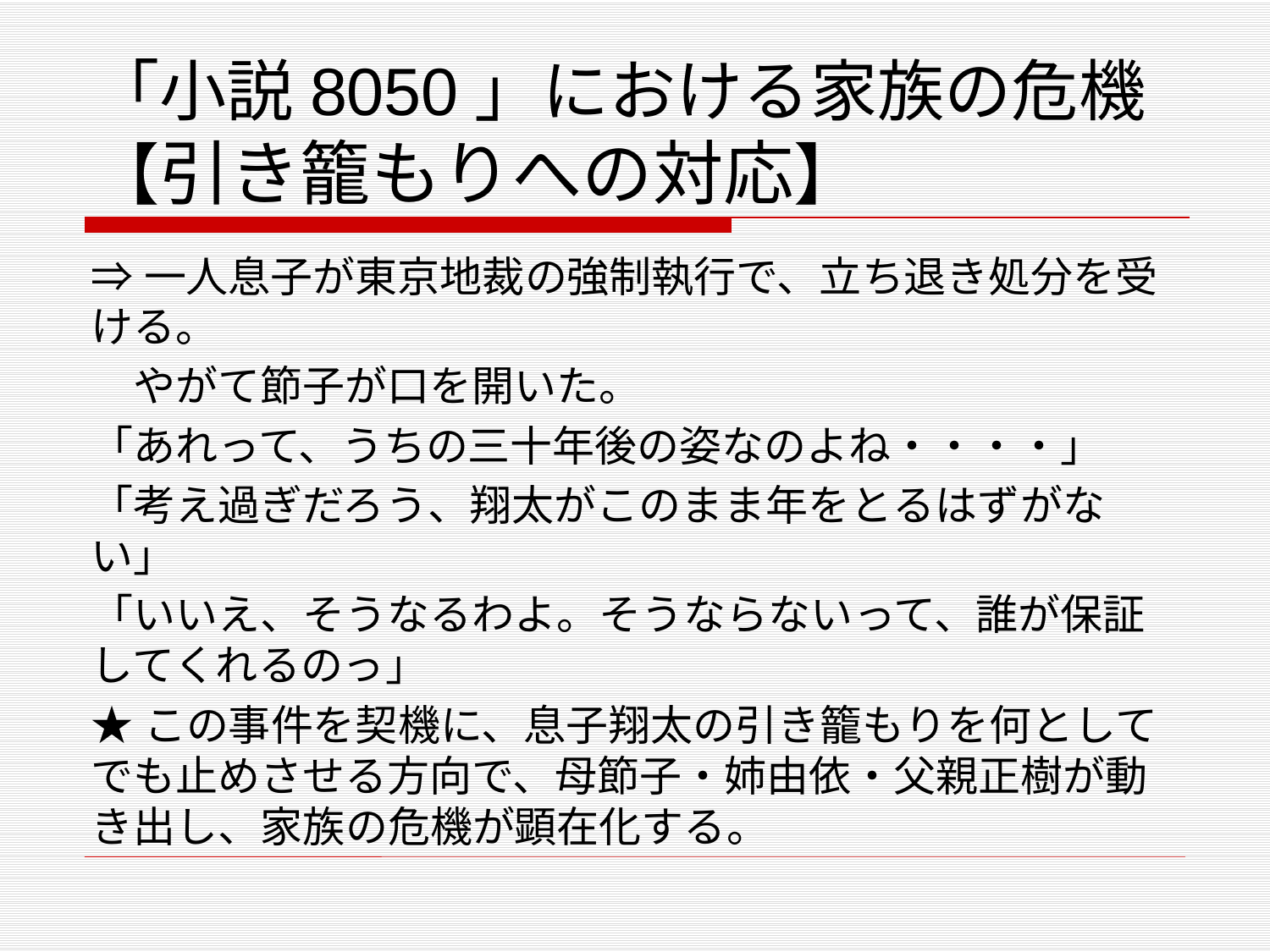

# 「小説8050」における家族の危機 【引き籠もりへの対応】
⇒一人息子が東京地裁の強制執行で、立ち退き処分を受ける。
　やがて節子が口を開いた。
「あれって、うちの三十年後の姿なのよね・・・・」
「考え過ぎだろう、翔太がこのまま年をとるはずがない」
「いいえ、そうなるわよ。そうならないって、誰が保証してくれるのっ」
★この事件を契機に、息子翔太の引き籠もりを何としてでも止めさせる方向で、母節子・姉由依・父親正樹が動き出し、家族の危機が顕在化する。